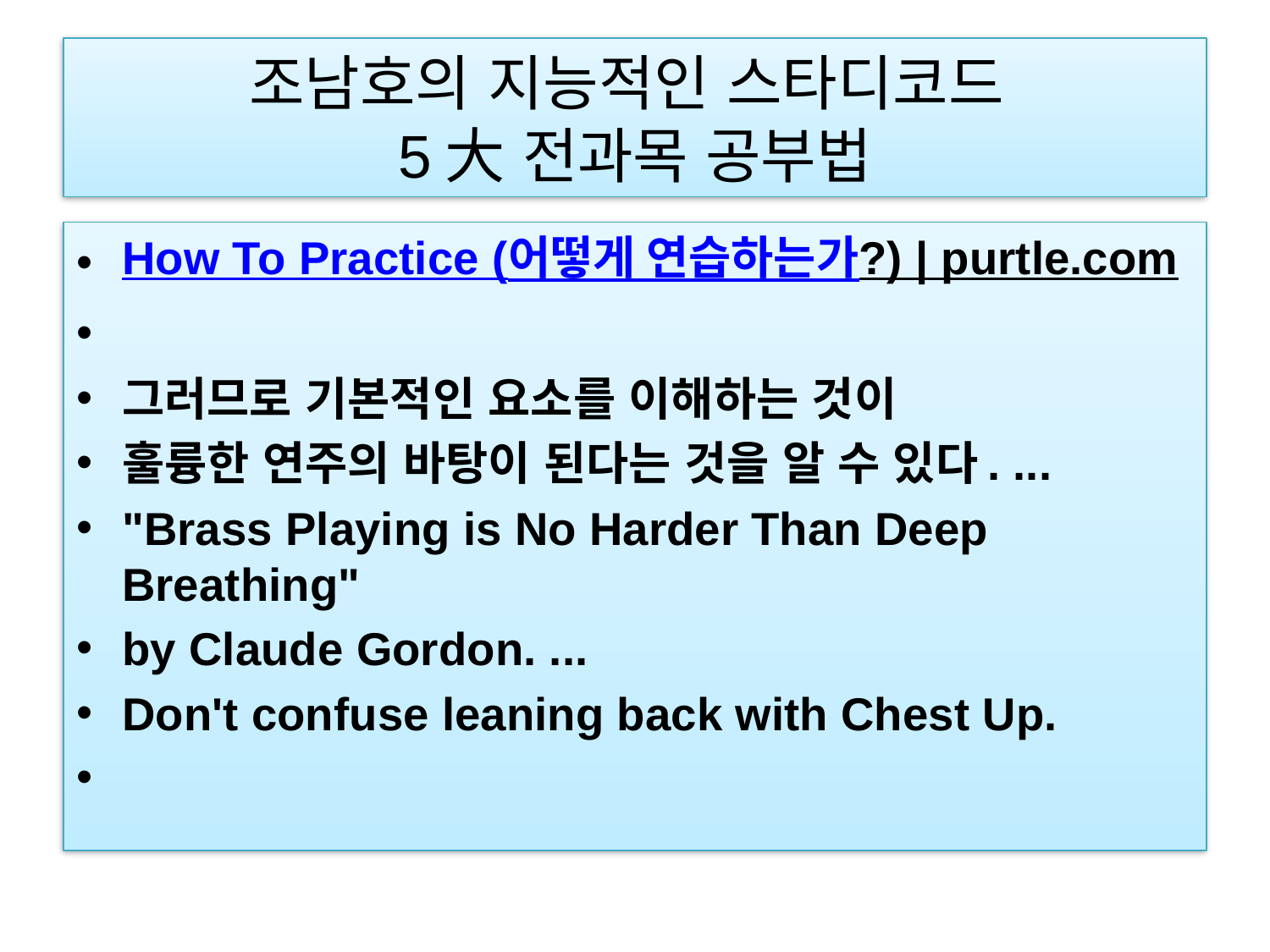

# 조남호의 지능적인 스타디코드 5大 전과목 공부법
How To Practice (어떻게 연습하는가?) | purtle.com

그러므로 기본적인 요소를 이해하는 것이
훌륭한 연주의 바탕이 된다는 것을 알 수 있다. ...
"Brass Playing is No Harder Than Deep Breathing"
by Claude Gordon. ...
Don't confuse leaning back with Chest Up.